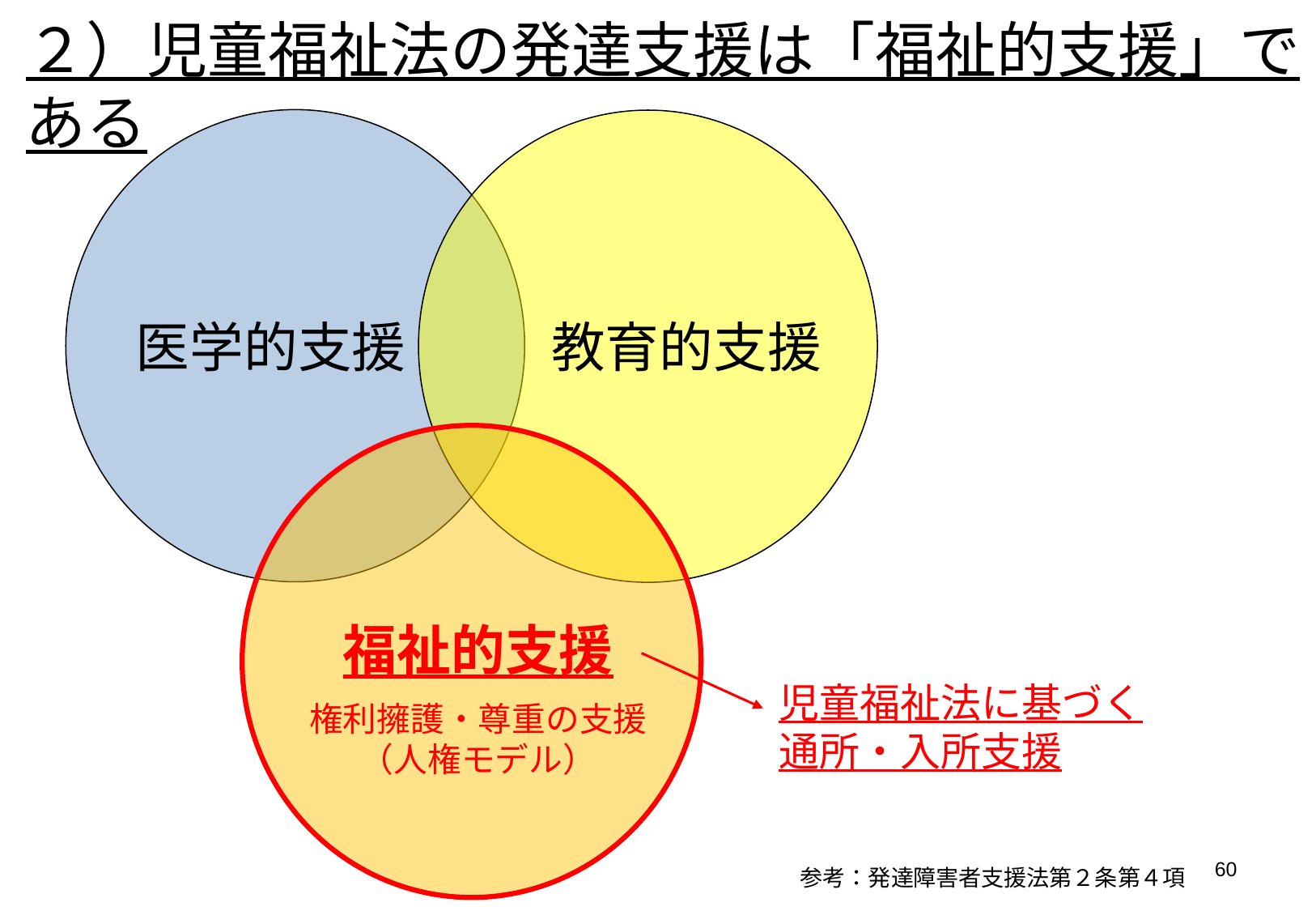

２）児童福祉法の発達支援は「福祉的支援」である

医学的支援

教育的支援

福祉的支援
権利擁護・尊重の支援
（人権モデル）
児童福祉法に基づく
通所・入所支援
60
参考：発達障害者支援法第２条第４項